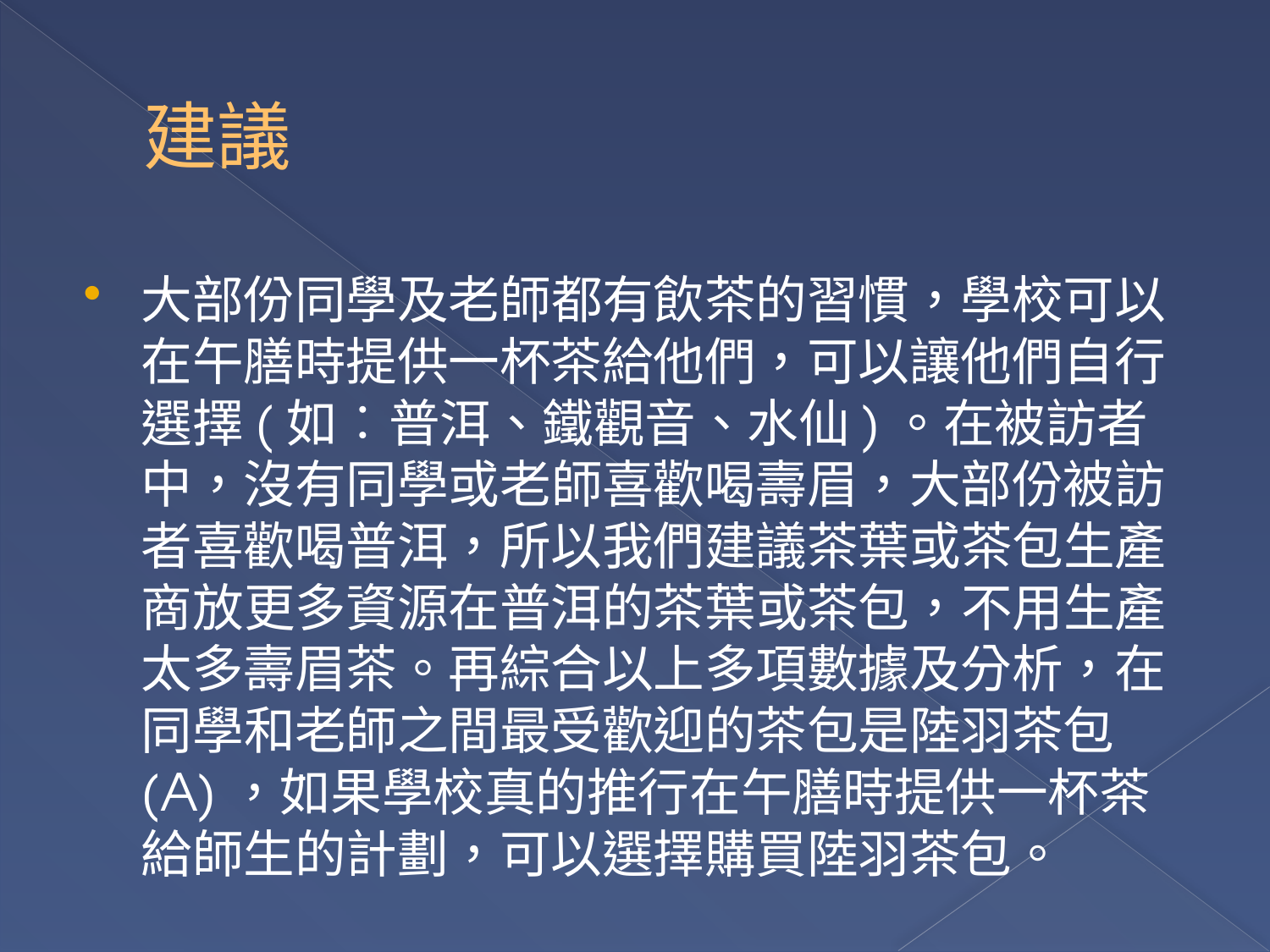

# 建議
大部份同學及老師都有飲茶的習慣，學校可以在午膳時提供一杯茶給他們，可以讓他們自行選擇(如︰普洱、鐵觀音、水仙)。在被訪者中，沒有同學或老師喜歡喝壽眉，大部份被訪者喜歡喝普洱，所以我們建議茶葉或茶包生產商放更多資源在普洱的茶葉或茶包，不用生產太多壽眉茶。再綜合以上多項數據及分析，在同學和老師之間最受歡迎的茶包是陸羽茶包(A)，如果學校真的推行在午膳時提供一杯茶給師生的計劃，可以選擇購買陸羽茶包。